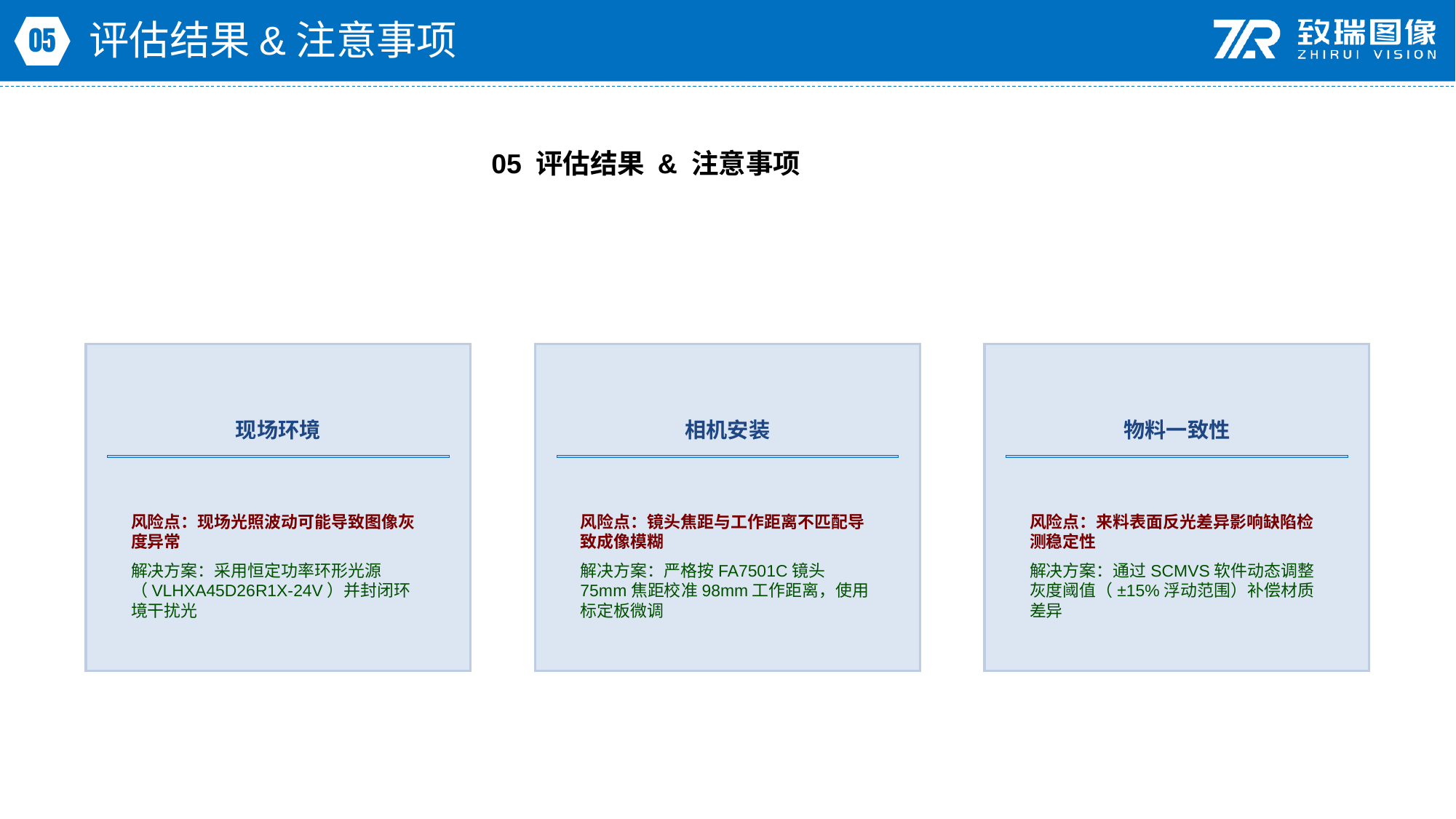

评估结果&注意事项
05

05 评估结果 & 注意事项

现场环境

相机安装

物料一致性

风险点：现场光照波动可能导致图像灰度异常
解决方案：采用恒定功率环形光源（VLHXA45D26R1X-24V）并封闭环境干扰光

风险点：镜头焦距与工作距离不匹配导致成像模糊
解决方案：严格按FA7501C镜头75mm焦距校准98mm工作距离，使用标定板微调

风险点：来料表面反光差异影响缺陷检测稳定性
解决方案：通过SCMVS软件动态调整灰度阈值（±15%浮动范围）补偿材质差异